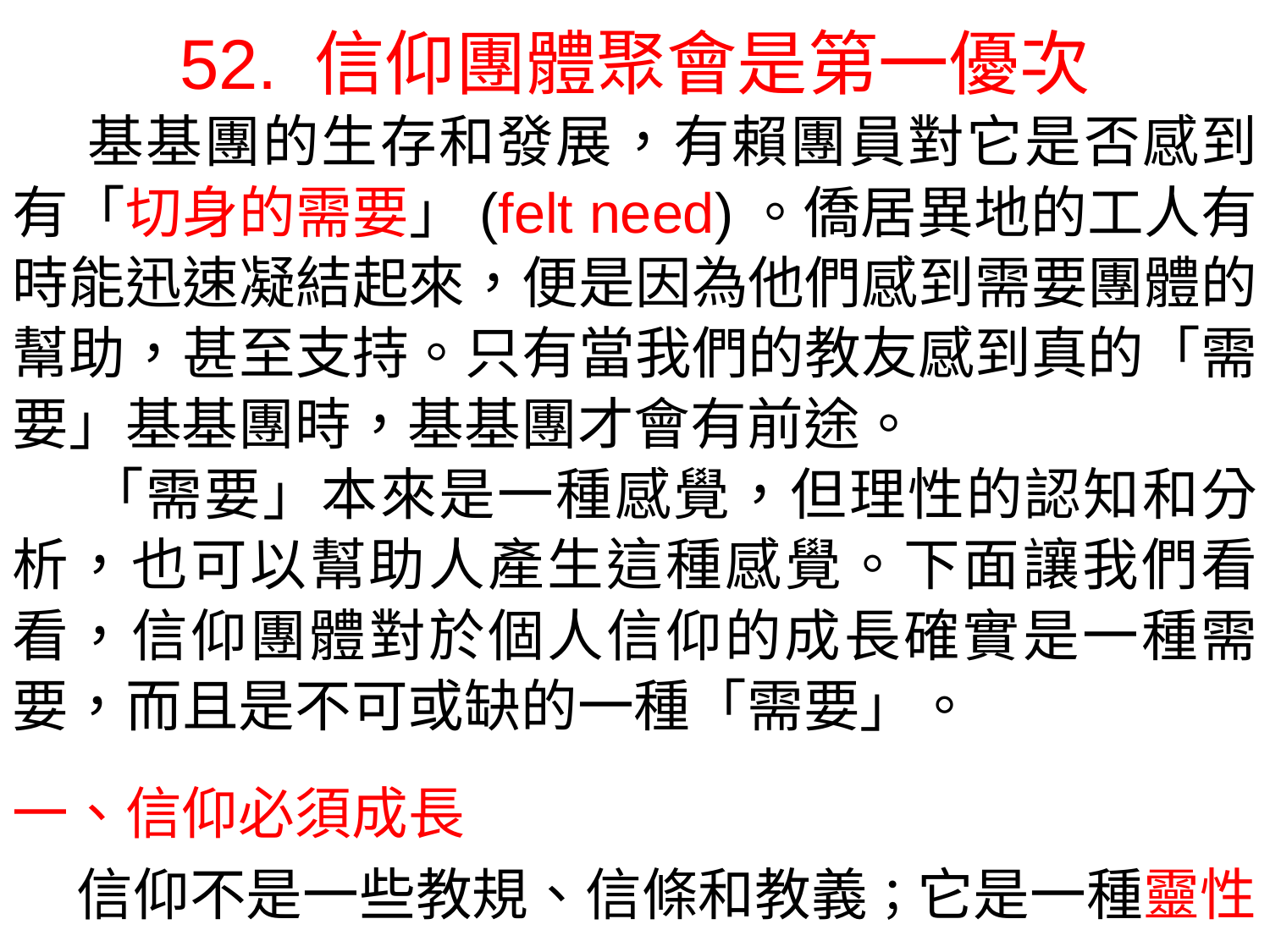

52. 信仰團體聚會是第一優次
    基基團的生存和發展，有賴團員對它是否感到有「切身的需要」(felt need)。僑居異地的工人有時能迅速凝結起來，便是因為他們感到需要團體的幫助，甚至支持。只有當我們的教友感到真的「需要」基基團時，基基團才會有前途。
    「需要」本來是一種感覺，但理性的認知和分析，也可以幫助人產生這種感覺。下面讓我們看看，信仰團體對於個人信仰的成長確實是一種需要，而且是不可或缺的一種「需要」。
一、信仰必須成長
    信仰不是一些教規、信條和教義；它是一種靈性